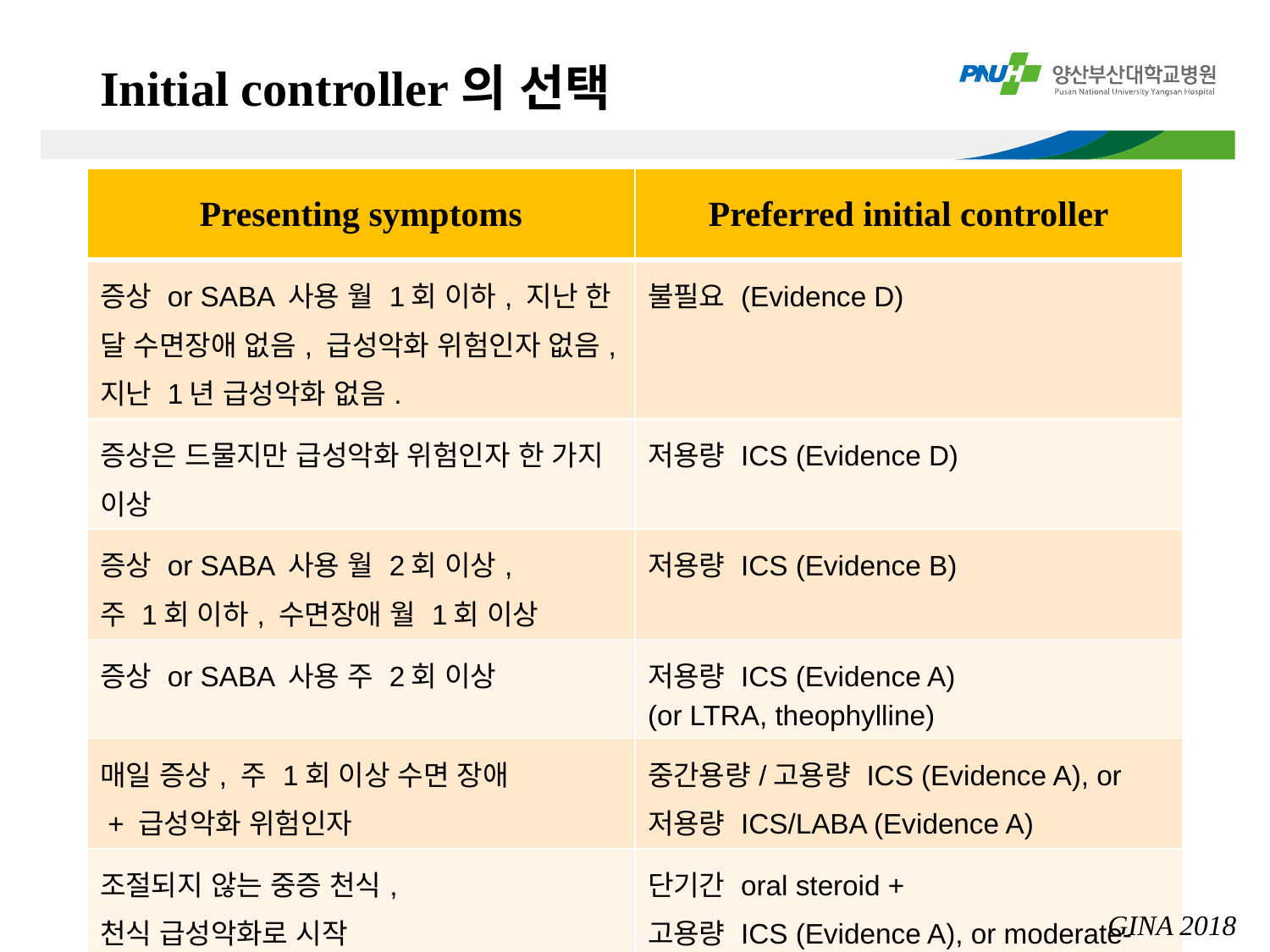

# Initial controller의 선택
| Presenting symptoms | Preferred initial controller |
| --- | --- |
| 증상 or SABA 사용 월 1회 이하, 지난 한 달 수면장애 없음, 급성악화 위험인자 없음, 지난 1년 급성악화 없음. | 불필요 (Evidence D) |
| 증상은 드물지만 급성악화 위험인자 한 가지 이상 | 저용량 ICS (Evidence D) |
| 증상 or SABA 사용 월 2회 이상, 주 1회 이하, 수면장애 월 1회 이상 | 저용량 ICS (Evidence B) |
| 증상 or SABA 사용 주 2회 이상 | 저용량 ICS (Evidence A) (or LTRA, theophylline) |
| 매일 증상, 주 1회 이상 수면 장애 + 급성악화 위험인자 | 중간용량/고용량 ICS (Evidence A), or 저용량 ICS/LABA (Evidence A) |
| 조절되지 않는 중증 천식, 천식 급성악화로 시작 | 단기간 oral steroid + 고용량 ICS (Evidence A), or moderate-dose ICS/LABA (Evidence D) |
GINA 2018